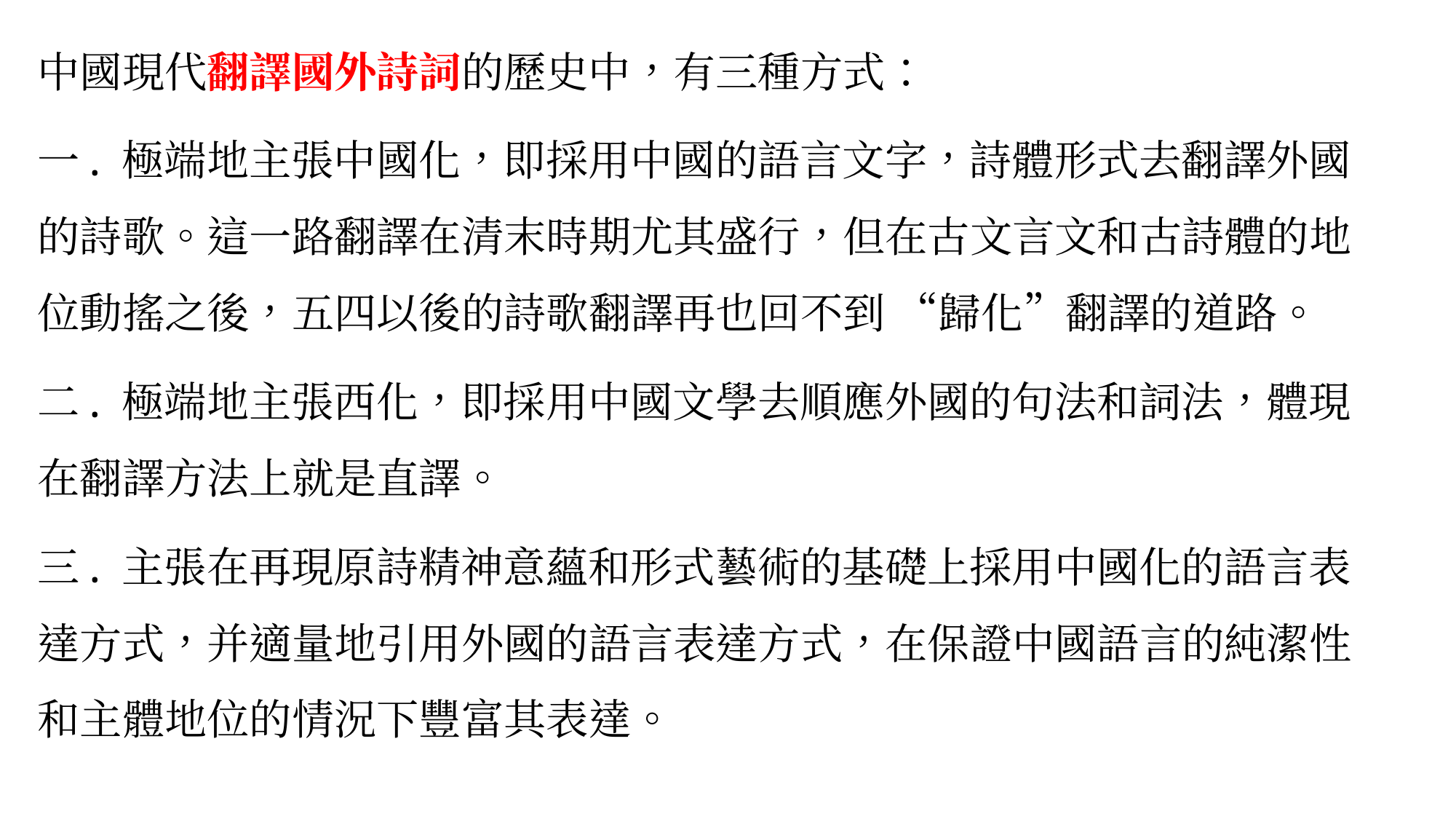

中國現代翻譯國外詩詞的歷史中，有三種方式：
一. 極端地主張中國化，即採用中國的語言文字，詩體形式去翻譯外國的詩歌。這一路翻譯在清末時期尤其盛行，但在古文言文和古詩體的地位動搖之後，五四以後的詩歌翻譯再也回不到 “歸化”翻譯的道路。
二. 極端地主張西化，即採用中國文學去順應外國的句法和詞法，體現在翻譯方法上就是直譯。
三. 主張在再現原詩精神意蘊和形式藝術的基礎上採用中國化的語言表達方式，并適量地引用外國的語言表達方式，在保證中國語言的純潔性和主體地位的情況下豐富其表達。